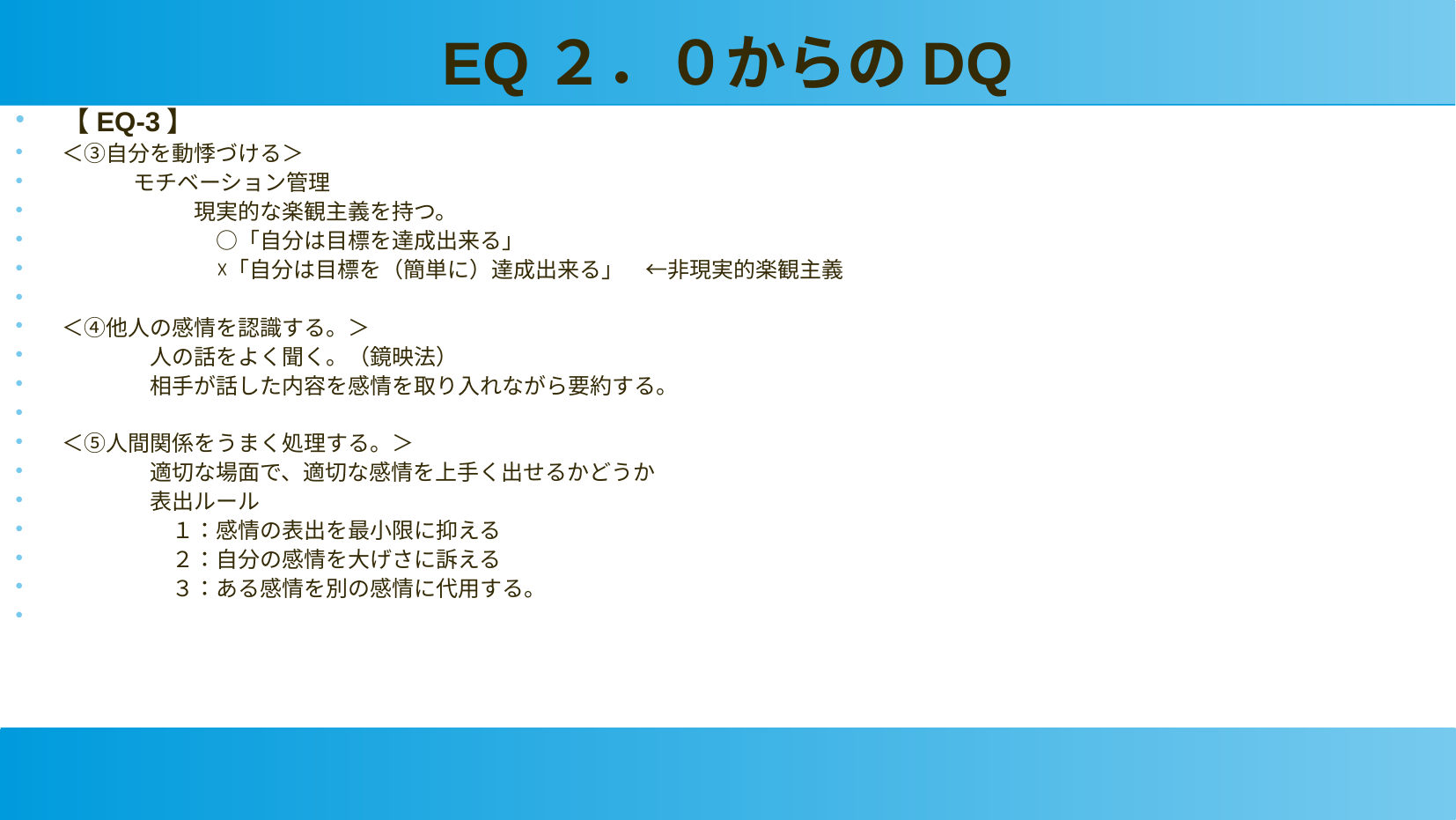

EQ２．０からのDQ
【EQ-3】
＜③自分を動悸づける＞
　　　 モチベーション管理
　　　　　　現実的な楽観主義を持つ。
　　　　　　　○「自分は目標を達成出来る」
　　　　　　　☓「自分は目標を（簡単に）達成出来る」　←非現実的楽観主義

＜④他人の感情を認識する。＞
　　　　人の話をよく聞く。（鏡映法）
　　　　相手が話した内容を感情を取り入れながら要約する。

＜⑤人間関係をうまく処理する。＞
　　　　適切な場面で、適切な感情を上手く出せるかどうか
　　　　表出ルール
　　　　　１：感情の表出を最小限に抑える
　　　　　２：自分の感情を大げさに訴える
　　　　　３：ある感情を別の感情に代用する。